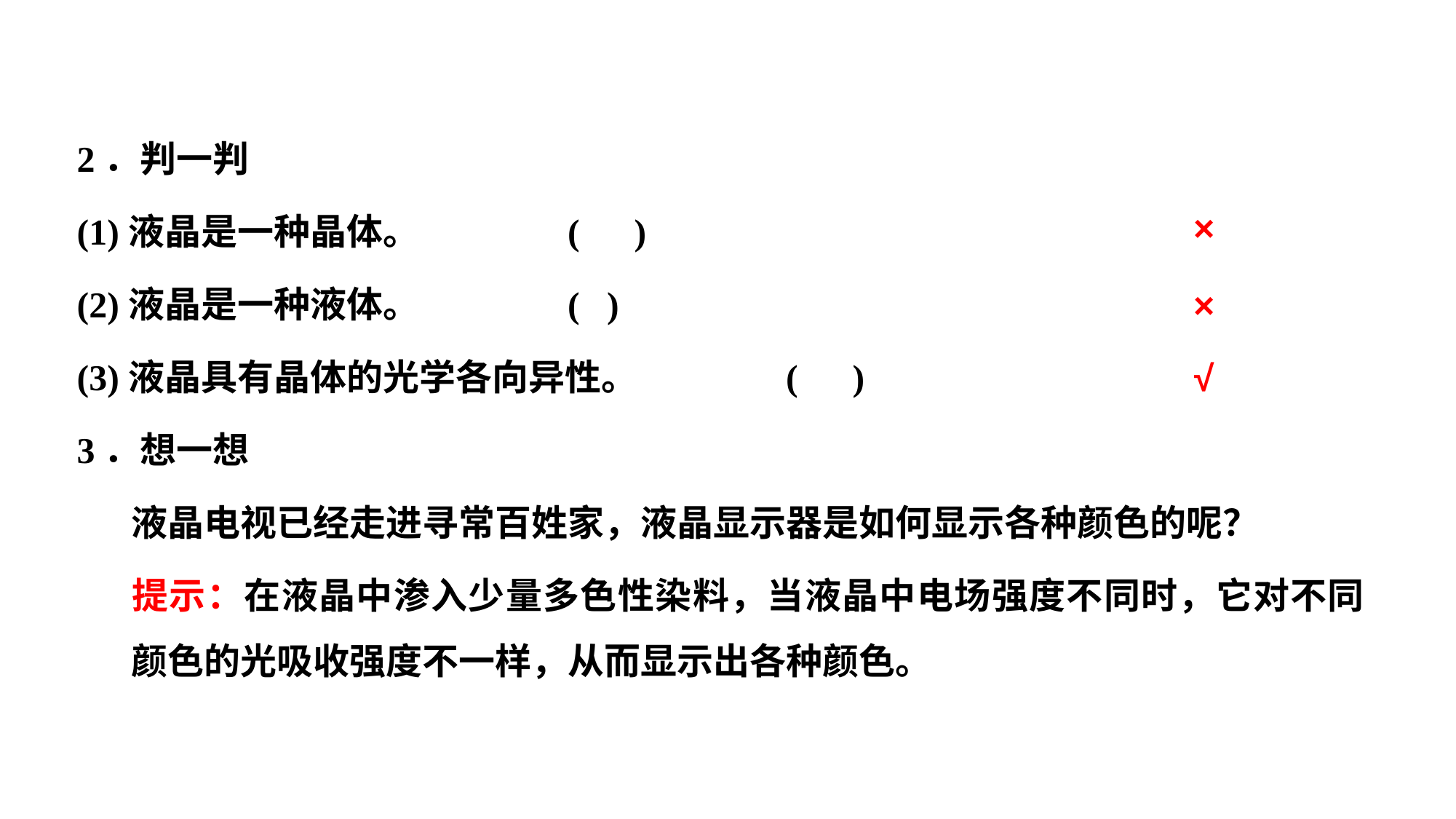

2．判一判
(1)液晶是一种晶体。		(      )
(2)液晶是一种液体。		(   )
(3)液晶具有晶体的光学各向异性。		(      )
3．想一想
	液晶电视已经走进寻常百姓家，液晶显示器是如何显示各种颜色的呢？
	提示：在液晶中渗入少量多色性染料，当液晶中电场强度不同时，它对不同颜色的光吸收强度不一样，从而显示出各种颜色。
×
×
√